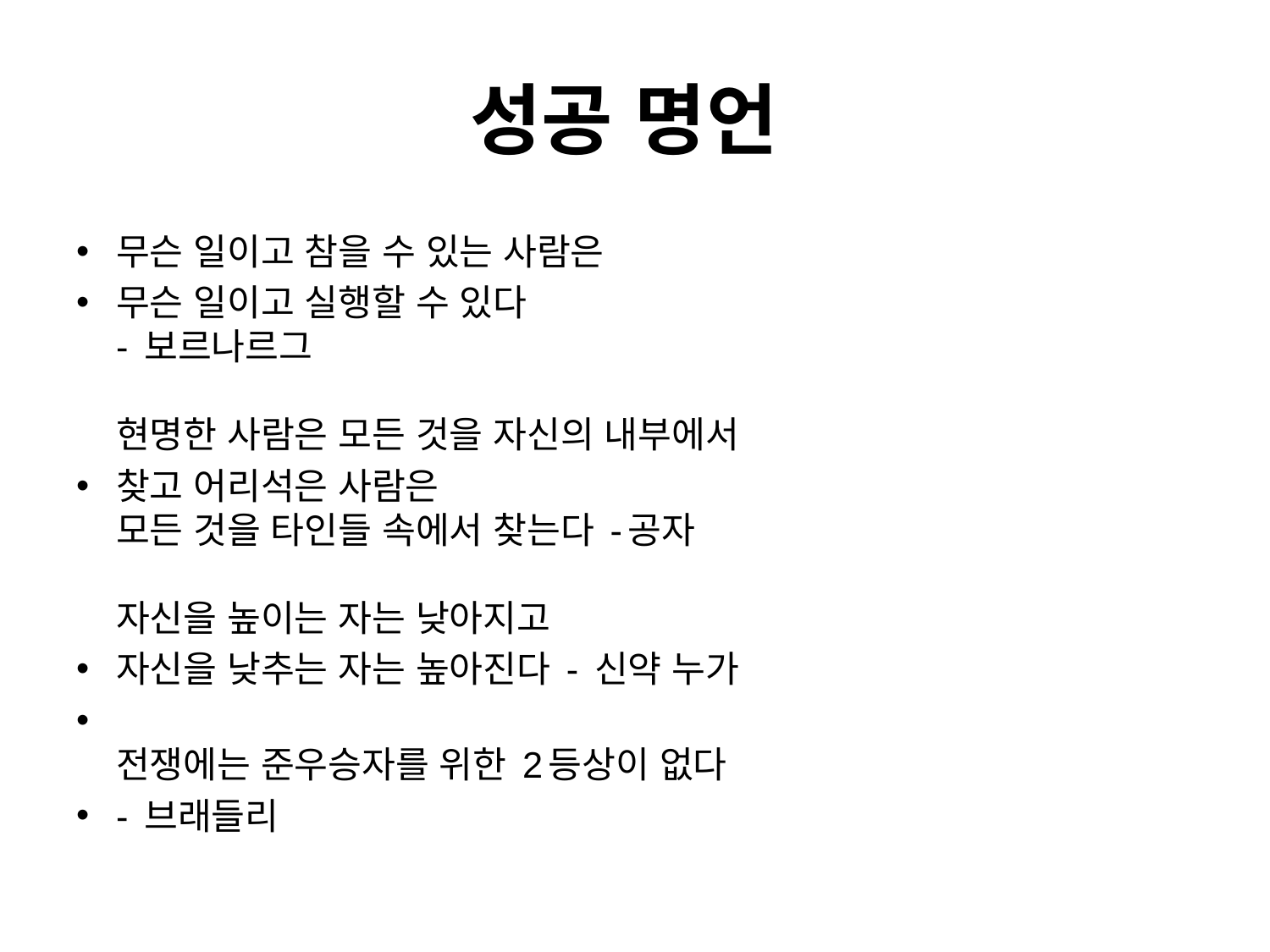

# 성공 명언
무슨 일이고 참을 수 있는 사람은
무슨 일이고 실행할 수 있다
- 보르나르그
현명한 사람은 모든 것을 자신의 내부에서
찾고 어리석은 사람은
모든 것을 타인들 속에서 찾는다 -공자
자신을 높이는 자는 낮아지고
자신을 낮추는 자는 높아진다 - 신약 누가
전쟁에는 준우승자를 위한 2등상이 없다
- 브래들리